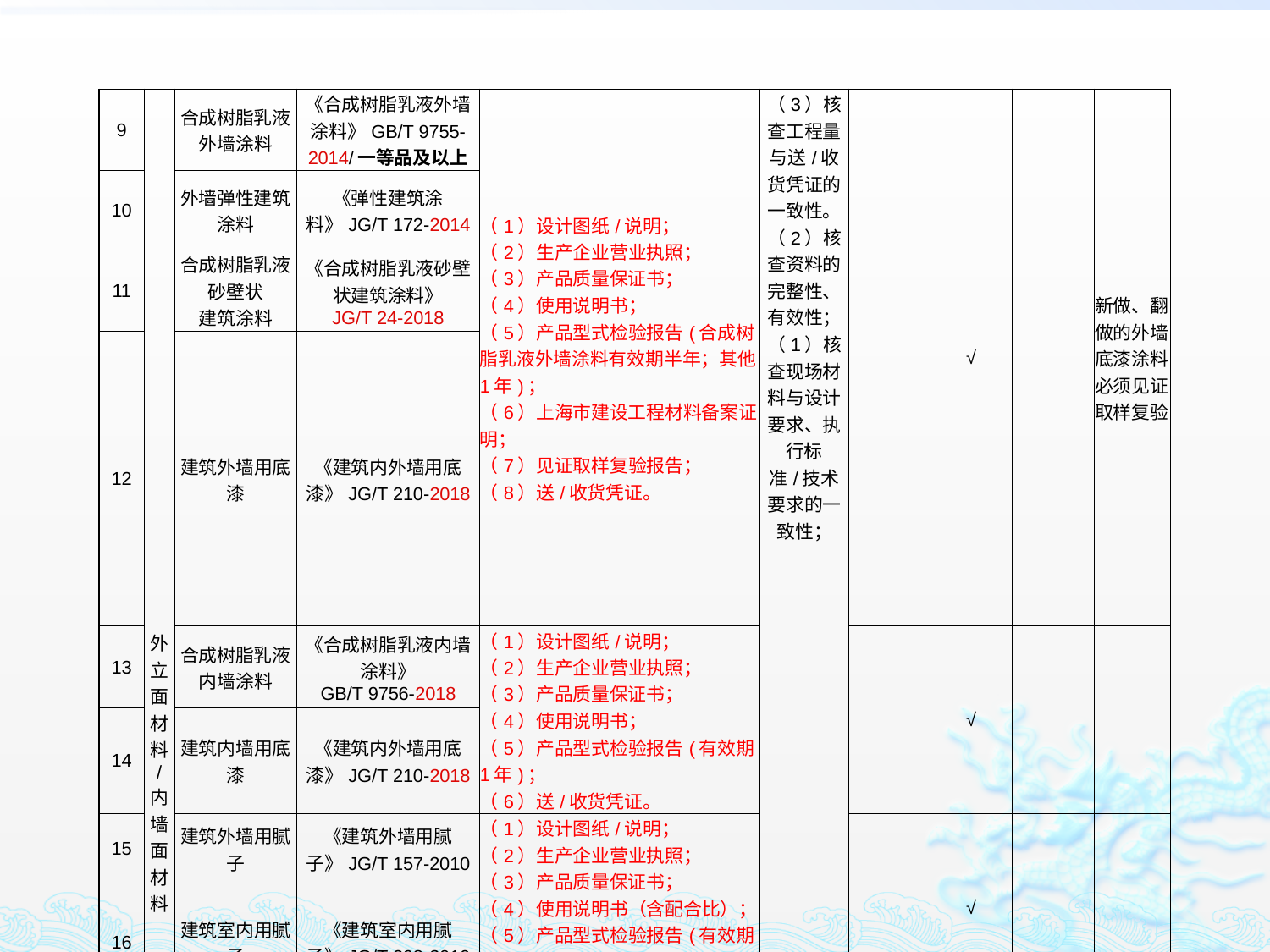

| 9 | 外 立 面 材 料 / 内墙面材料 | 合成树脂乳液外墙涂料 | 《合成树脂乳液外墙涂料》GB/T 9755-2014/一等品及以上 | （1）设计图纸/说明； （2）生产企业营业执照； （3）产品质量保证书； （4）使用说明书； （5）产品型式检验报告(合成树脂乳液外墙涂料有效期半年；其他1年)； （6）上海市建设工程材料备案证明； （7）见证取样复验报告； （8）送/收货凭证。 | （3）核查工程量与送/收货凭证的一致性。 （2）核查资料的完整性、有效性； （1）核查现场材料与设计要求、执行标准/技术要求的一致性； |  | √ |  | 新做、翻做的外墙底漆涂料必须见证取样复验 |
| --- | --- | --- | --- | --- | --- | --- | --- | --- | --- |
| 10 |  | 外墙弹性建筑涂料 | 《弹性建筑涂料》JG/T 172-2014 |  |  |  |  |  |  |
| 11 |  | 合成树脂乳液砂壁状 建筑涂料 | 《合成树脂乳液砂壁状建筑涂料》 JG/T 24-2018 |  |  |  |  |  |  |
| 12 |  | 建筑外墙用底漆 | 《建筑内外墙用底漆》JG/T 210-2018 |  |  |  |  |  |  |
| 13 |  | 合成树脂乳液内墙涂料 | 《合成树脂乳液内墙涂料》 GB/T 9756-2018 | （1）设计图纸/说明； （2）生产企业营业执照； （3）产品质量保证书； （4）使用说明书； （5）产品型式检验报告(有效期1年)； （6）送/收货凭证。 |  |  | √ |  |  |
| 14 |  | 建筑内墙用底漆 | 《建筑内外墙用底漆》JG/T 210-2018 |  |  |  |  |  |  |
| 15 |  | 建筑外墙用腻子 | 《建筑外墙用腻子》JG/T 157-2010 | （1）设计图纸/说明； （2）生产企业营业执照； （3）产品质量保证书； （4）使用说明书（含配合比）； （5）产品型式检验报告(有效期1年)； （6）送/收货凭证。 |  |  | √ |  |  |
| 16 |  | 建筑室内用腻子 | 《建筑室内用腻子》JG/T 298-2010 |  |  |  |  |  |  |
| 17 |  | 混凝土界面剂 | 《混凝土界面剂》JC/T 907-2018 | （1）设计图纸/说明； （2）生产企业营业执照； （3）产品质量保证书； （4）使用说明书（含配合比）； （5）产品型式检验报告(有效期1年)； （6）送/收货凭证； （7）上海市建设工程材料备案证明。 |  |  | √ |  |  |